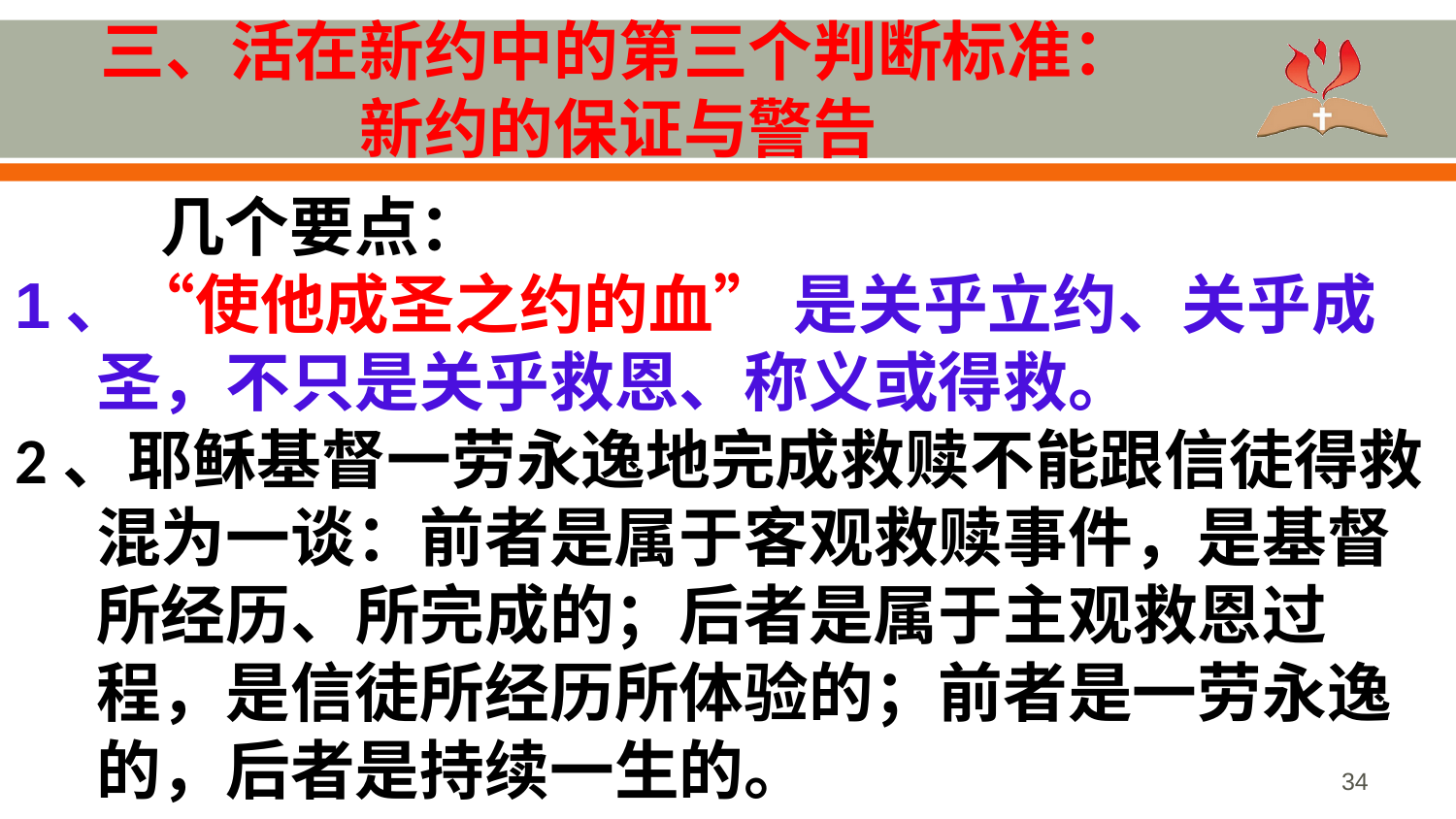

# 三、活在新约中的第三个判断标准： 新约的保证与警告
	几个要点：
1、“使他成圣之约的血” 是关乎立约、关乎成圣，不只是关乎救恩、称义或得救。
2、耶稣基督一劳永逸地完成救赎不能跟信徒得救混为一谈：前者是属于客观救赎事件，是基督所经历、所完成的；后者是属于主观救恩过程，是信徒所经历所体验的；前者是一劳永逸的，后者是持续一生的。

34